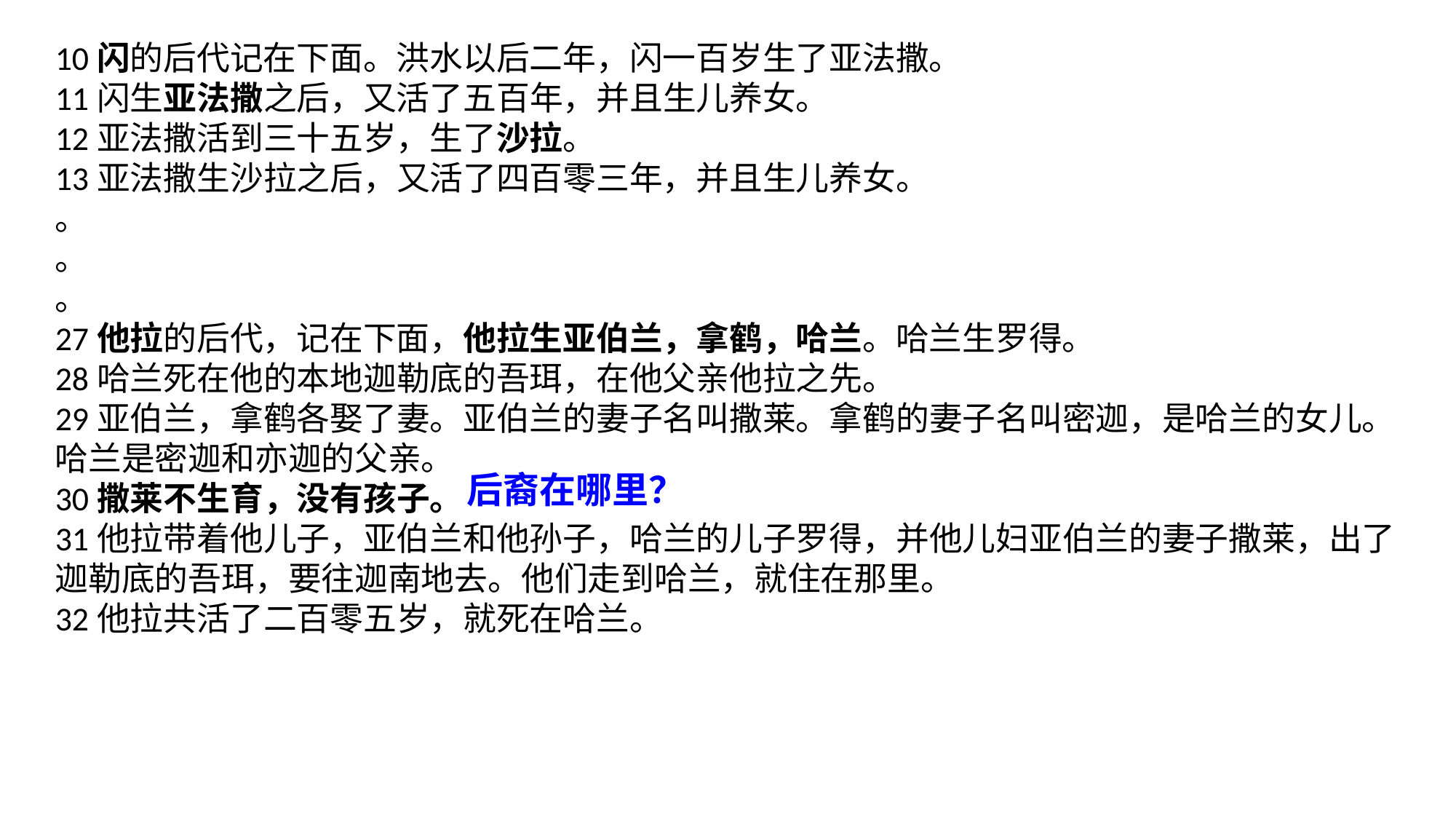

10闪的后代记在下面。洪水以后二年，闪一百岁生了亚法撒。
11闪生亚法撒之后，又活了五百年，并且生儿养女。
12亚法撒活到三十五岁，生了沙拉。
13亚法撒生沙拉之后，又活了四百零三年，并且生儿养女。
。
。
。
27他拉的后代，记在下面，他拉生亚伯兰，拿鹤，哈兰。哈兰生罗得。
28哈兰死在他的本地迦勒底的吾珥，在他父亲他拉之先。
29亚伯兰，拿鹤各娶了妻。亚伯兰的妻子名叫撒莱。拿鹤的妻子名叫密迦，是哈兰的女儿。哈兰是密迦和亦迦的父亲。
30撒莱不生育，没有孩子。
31他拉带着他儿子，亚伯兰和他孙子，哈兰的儿子罗得，并他儿妇亚伯兰的妻子撒莱，出了迦勒底的吾珥，要往迦南地去。他们走到哈兰，就住在那里。
32他拉共活了二百零五岁，就死在哈兰。

后裔在哪里？